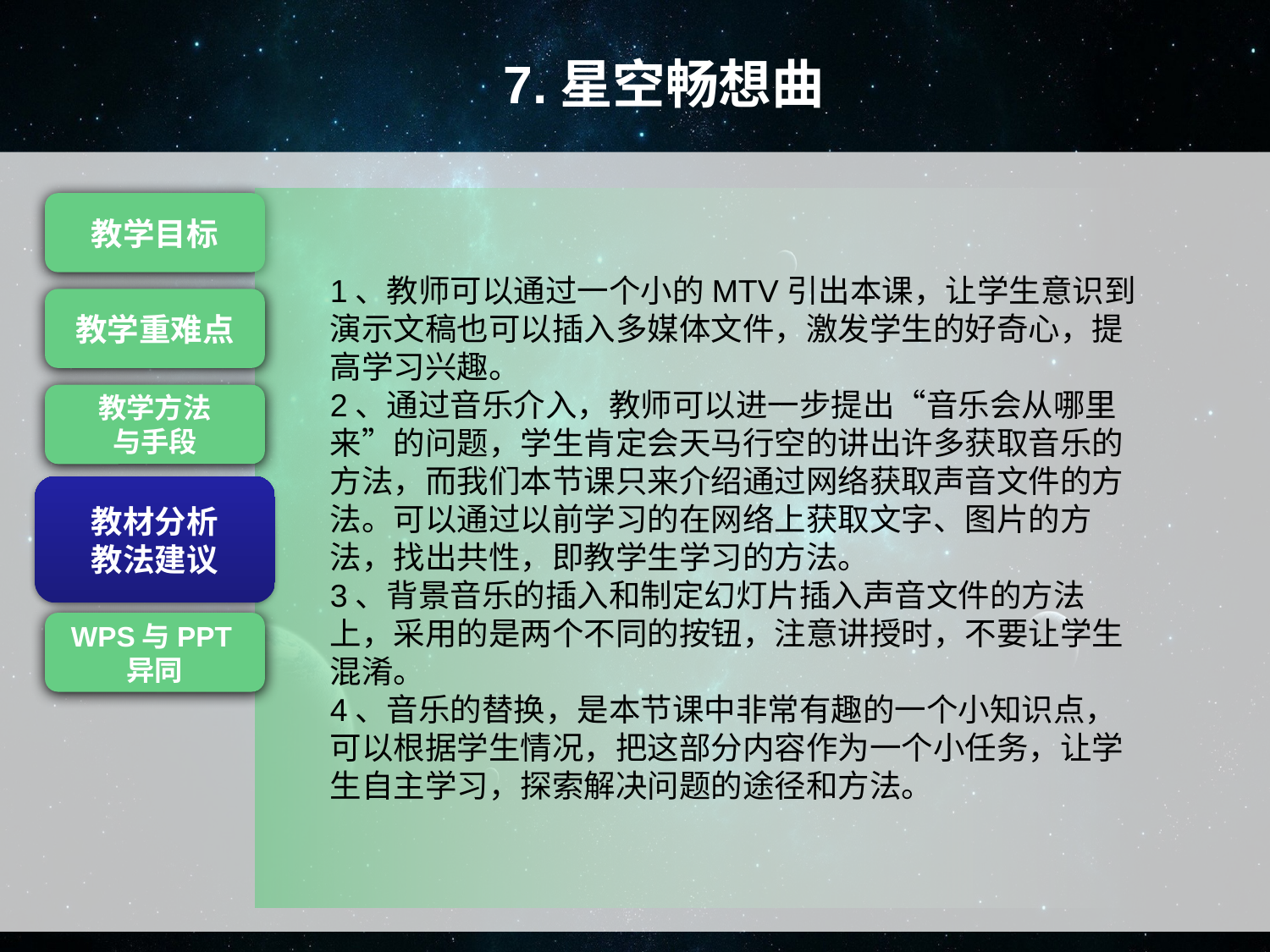

7.星空畅想曲

1、教师可以通过一个小的MTV引出本课，让学生意识到演示文稿也可以插入多媒体文件，激发学生的好奇心，提高学习兴趣。
2、通过音乐介入，教师可以进一步提出“音乐会从哪里来”的问题，学生肯定会天马行空的讲出许多获取音乐的方法，而我们本节课只来介绍通过网络获取声音文件的方法。可以通过以前学习的在网络上获取文字、图片的方法，找出共性，即教学生学习的方法。
3、背景音乐的插入和制定幻灯片插入声音文件的方法上，采用的是两个不同的按钮，注意讲授时，不要让学生混淆。
4、音乐的替换，是本节课中非常有趣的一个小知识点，可以根据学生情况，把这部分内容作为一个小任务，让学生自主学习，探索解决问题的途径和方法。

教学目标
教学重难点
教学方法
与手段
教材分析
教法建议
教材分析
教法建议
WPS与PPT异同